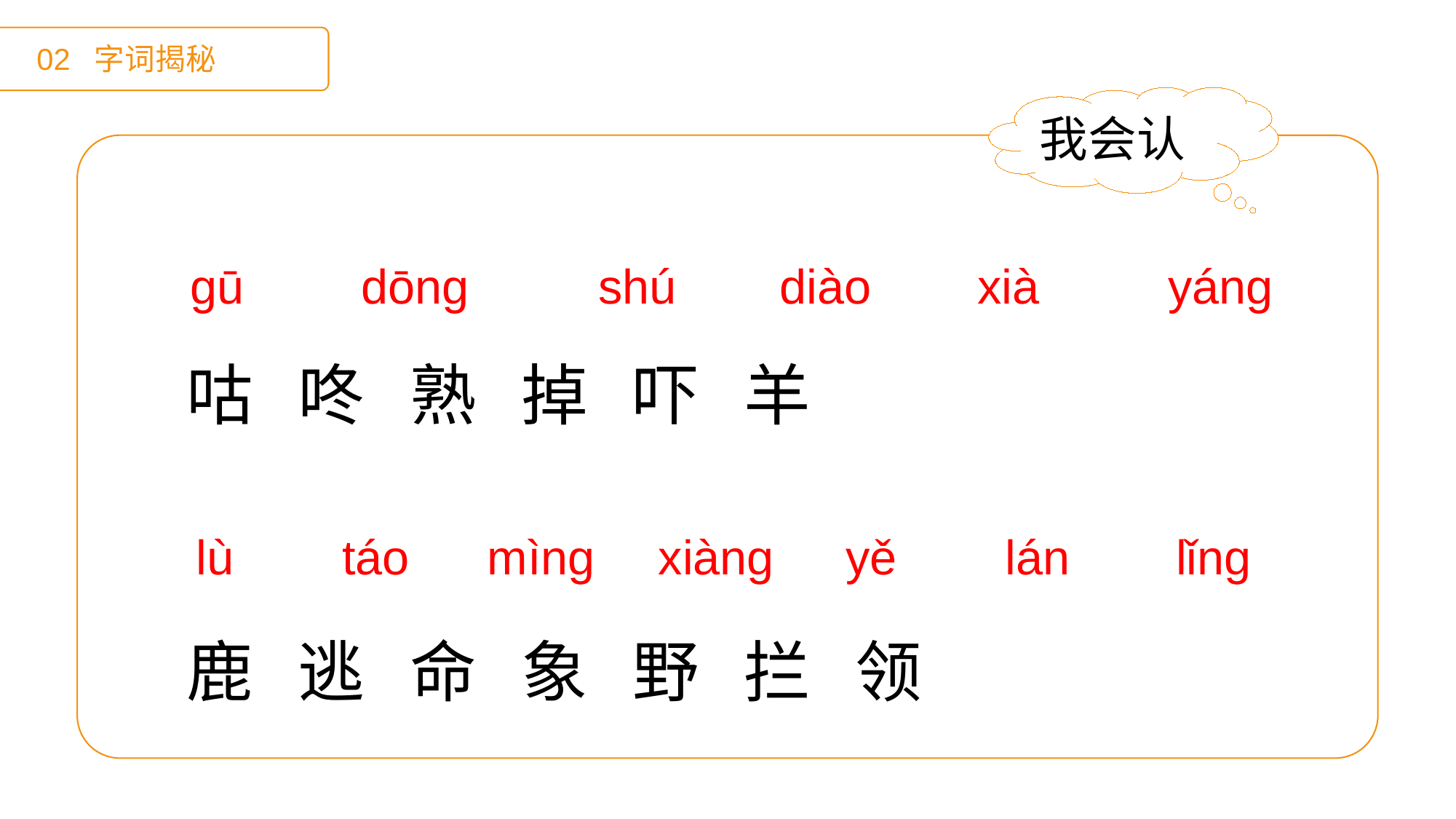

02  字词揭秘
我会认
gū
 dōng
  shú
diào
xià
  yáng
咕   咚   熟   掉   吓   羊

鹿   逃   命   象   野   拦   领
lù
táo
mìng
xiàng
 yě
lán
lǐng